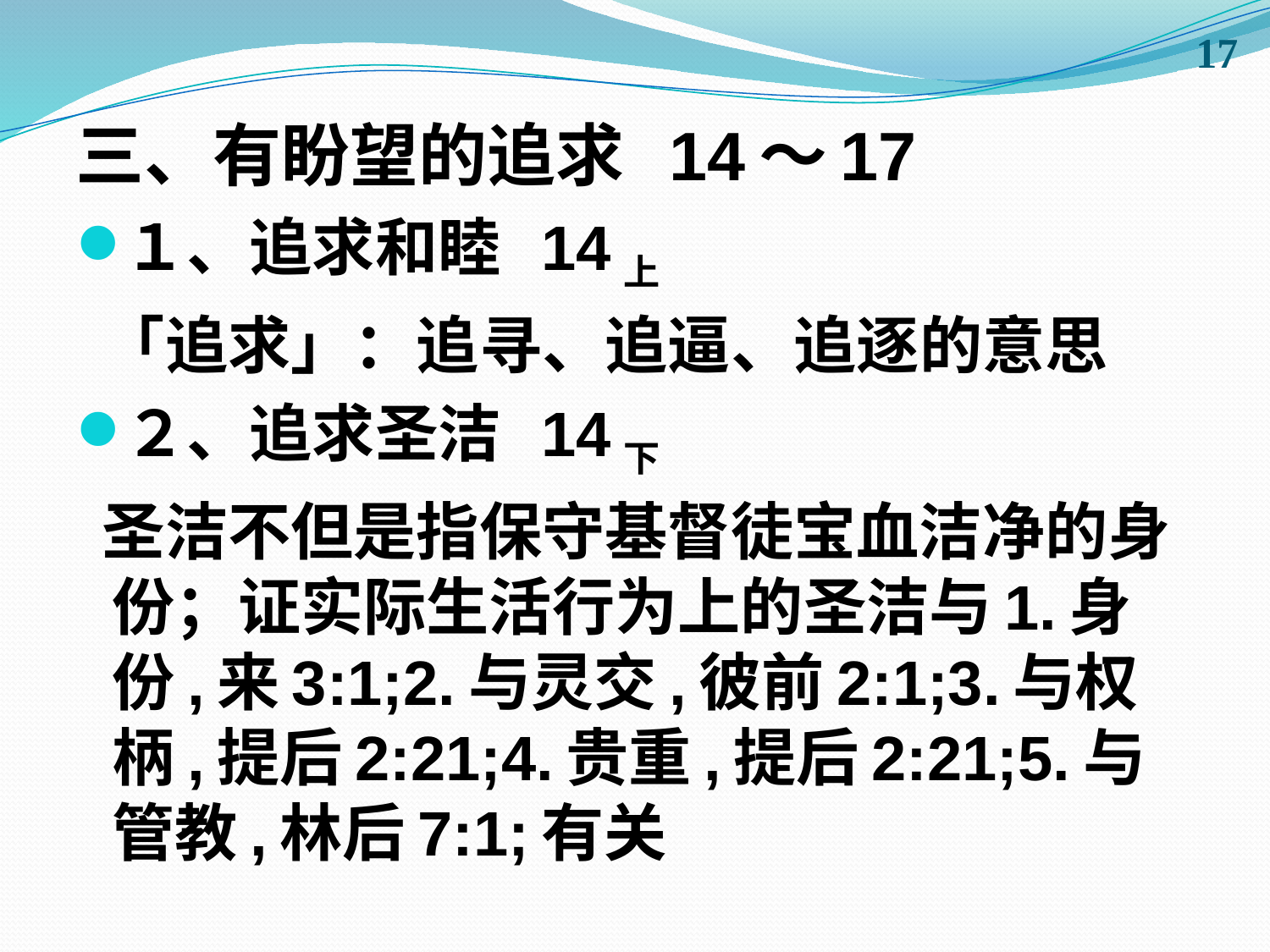

17
三、有盼望的追求  14～17
１、追求和睦  14上
 「追求」：追寻、追逼、追逐的意思
２、追求圣洁  14下
 圣洁不但是指保守基督徒宝血洁净的身份；证实际生活行为上的圣洁与1.身份,来3:1;2.与灵交,彼前2:1;3.与权柄,提后2:21;4.贵重,提后2:21;5.与管教,林后7:1;有关